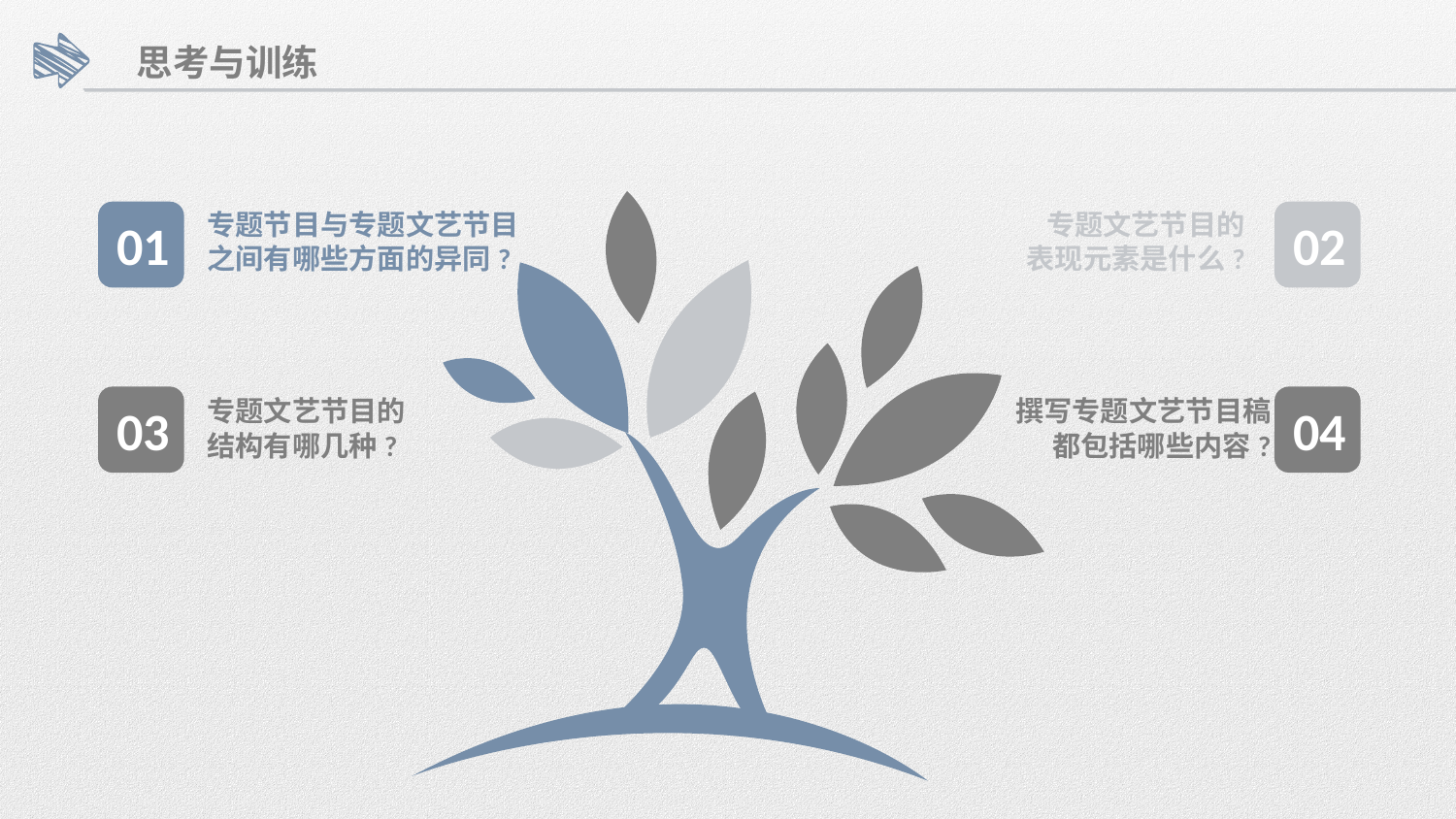

思考与训练

专题节目与专题文艺节目
之间有哪些方面的异同?
01
专题文艺节目的
结构有哪几种?
03
专题文艺节目的
表现元素是什么?
02
撰写专题文艺节目稿
都包括哪些内容?
04